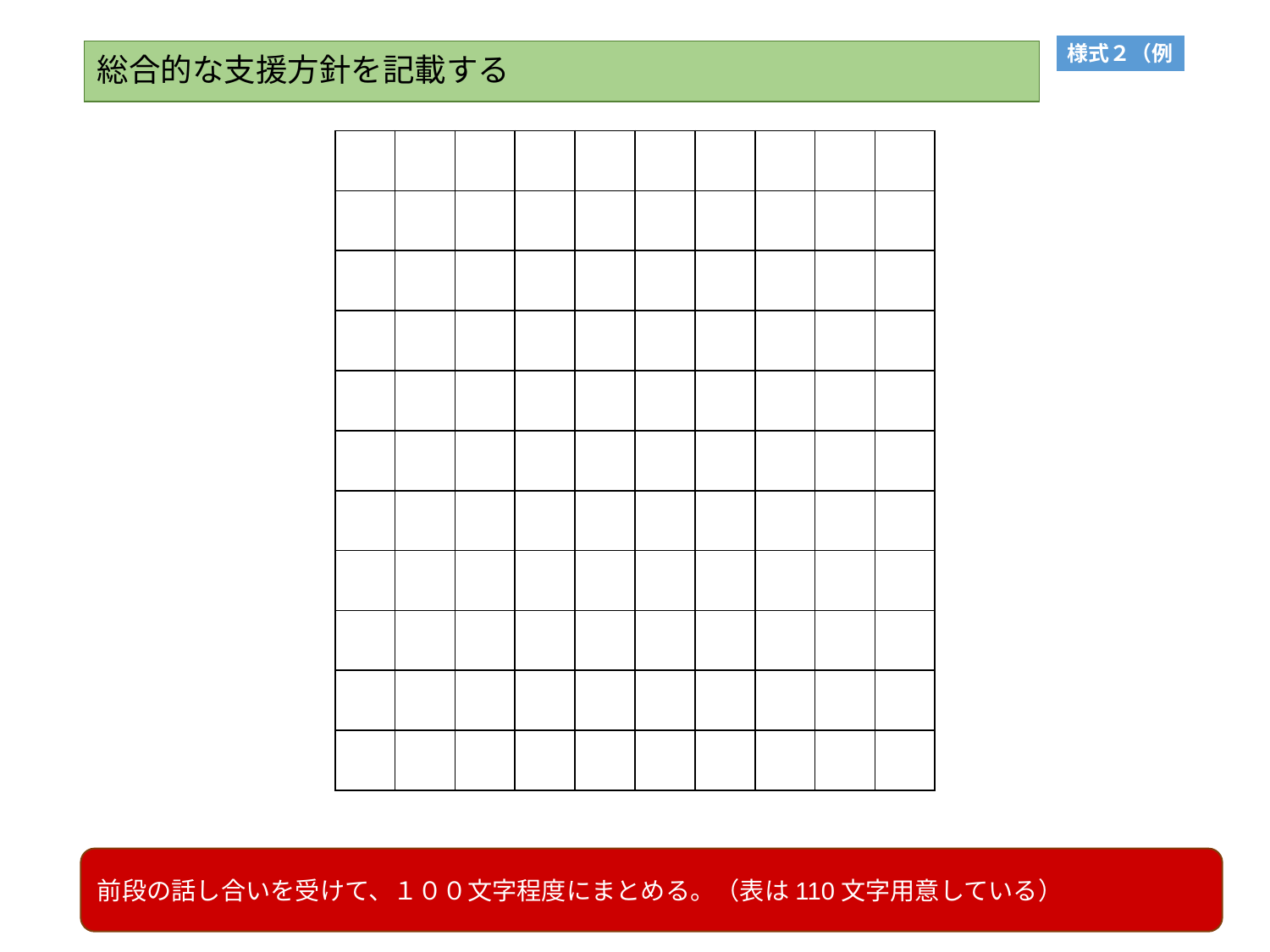

様式２（例
# 総合的な支援方針を記載する
|  |  |  |  |  |  |  |  |  |  |
| --- | --- | --- | --- | --- | --- | --- | --- | --- | --- |
|  |  |  |  |  |  |  |  |  |  |
|  |  |  |  |  |  |  |  |  |  |
|  |  |  |  |  |  |  |  |  |  |
|  |  |  |  |  |  |  |  |  |  |
|  |  |  |  |  |  |  |  |  |  |
|  |  |  |  |  |  |  |  |  |  |
|  |  |  |  |  |  |  |  |  |  |
|  |  |  |  |  |  |  |  |  |  |
|  |  |  |  |  |  |  |  |  |  |
|  |  |  |  |  |  |  |  |  |  |
前段の話し合いを受けて、１００文字程度にまとめる。（表は110文字用意している）